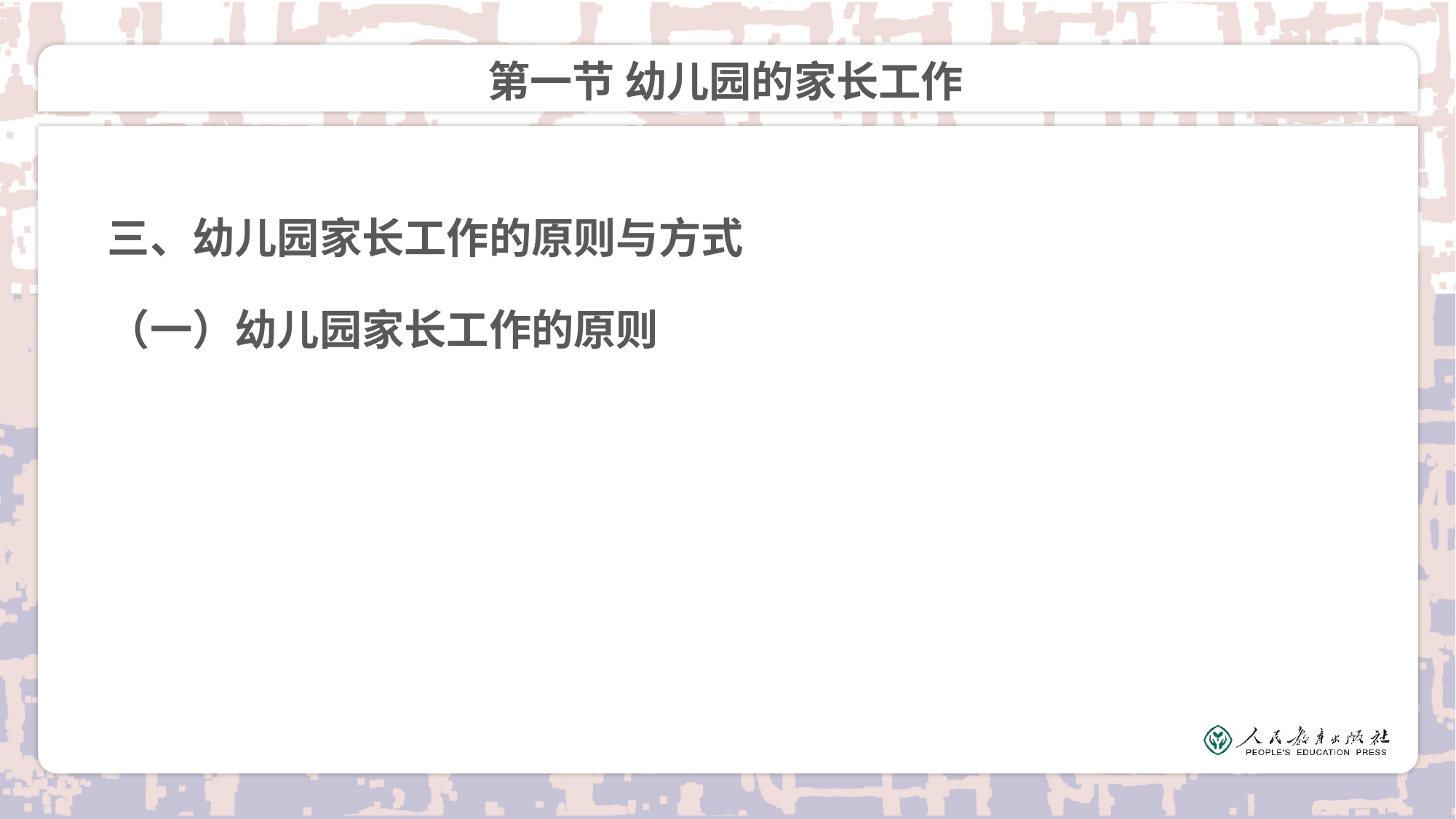

# 第一节 幼儿园的家长工作
三、幼儿园家长工作的原则与方式
（一）幼儿园家长工作的原则